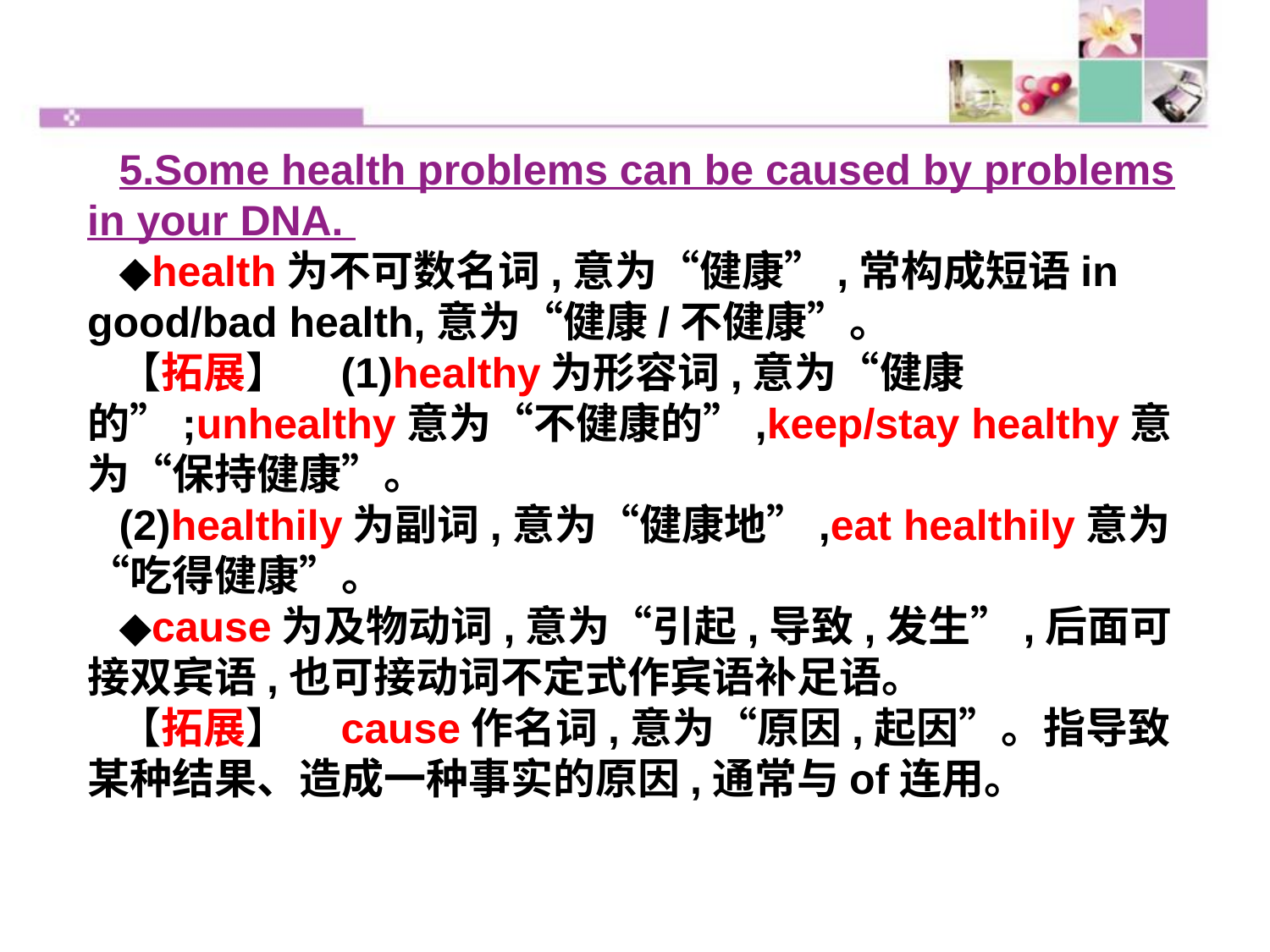

5.Some health problems can be caused by problems in your DNA.
◆health为不可数名词,意为“健康”,常构成短语in good/bad health,意为“健康/不健康”。
【拓展】　(1)healthy为形容词,意为“健康的”;unhealthy意为“不健康的”,keep/stay healthy意为“保持健康”。
(2)healthily为副词,意为“健康地”,eat healthily意为“吃得健康”。
◆cause为及物动词,意为“引起,导致,发生”,后面可接双宾语,也可接动词不定式作宾语补足语。
【拓展】　cause作名词,意为“原因,起因”。指导致某种结果、造成一种事实的原因,通常与of连用。